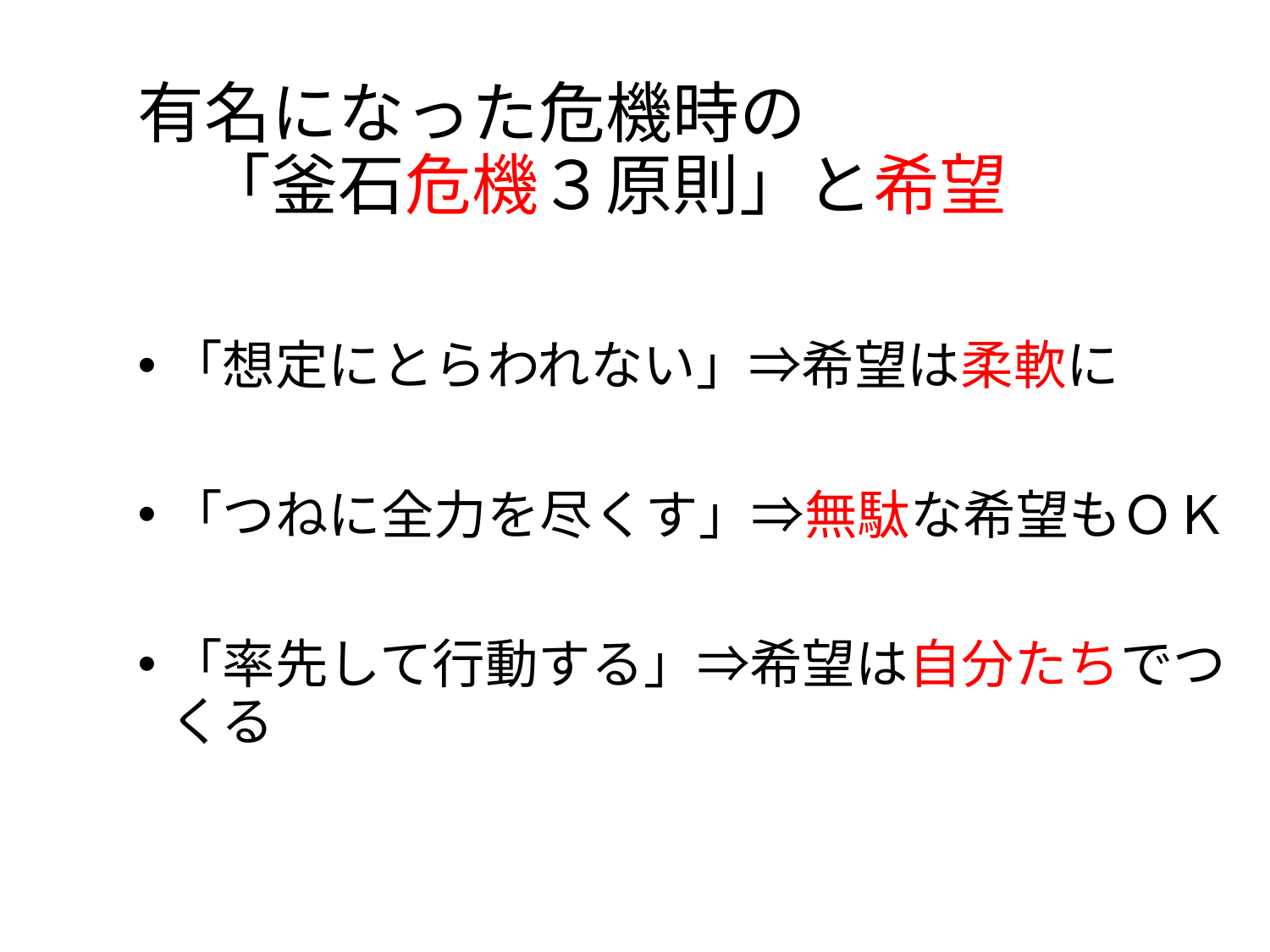

# 有名になった危機時の 　「釜石危機３原則」と希望

「想定にとらわれない」⇒希望は柔軟に

「つねに全力を尽くす」⇒無駄な希望もＯＫ

「率先して行動する」⇒希望は自分たちでつくる